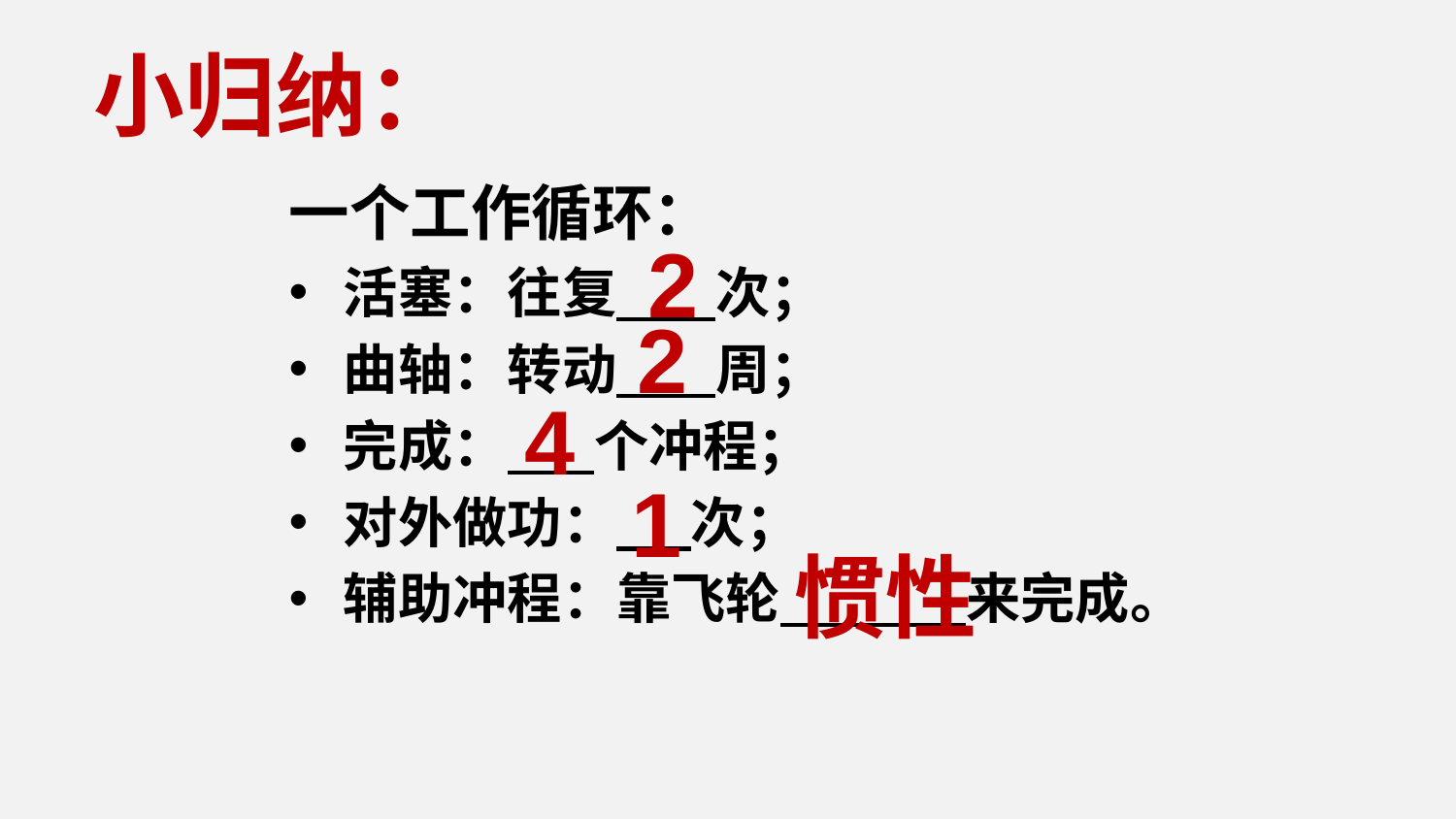

小归纳：
一个工作循环：
活塞：往复        次；
曲轴：转动        周；
完成：       个冲程；
对外做功：      次；
辅助冲程：靠飞轮               来完成。
2
2
4
1
惯性